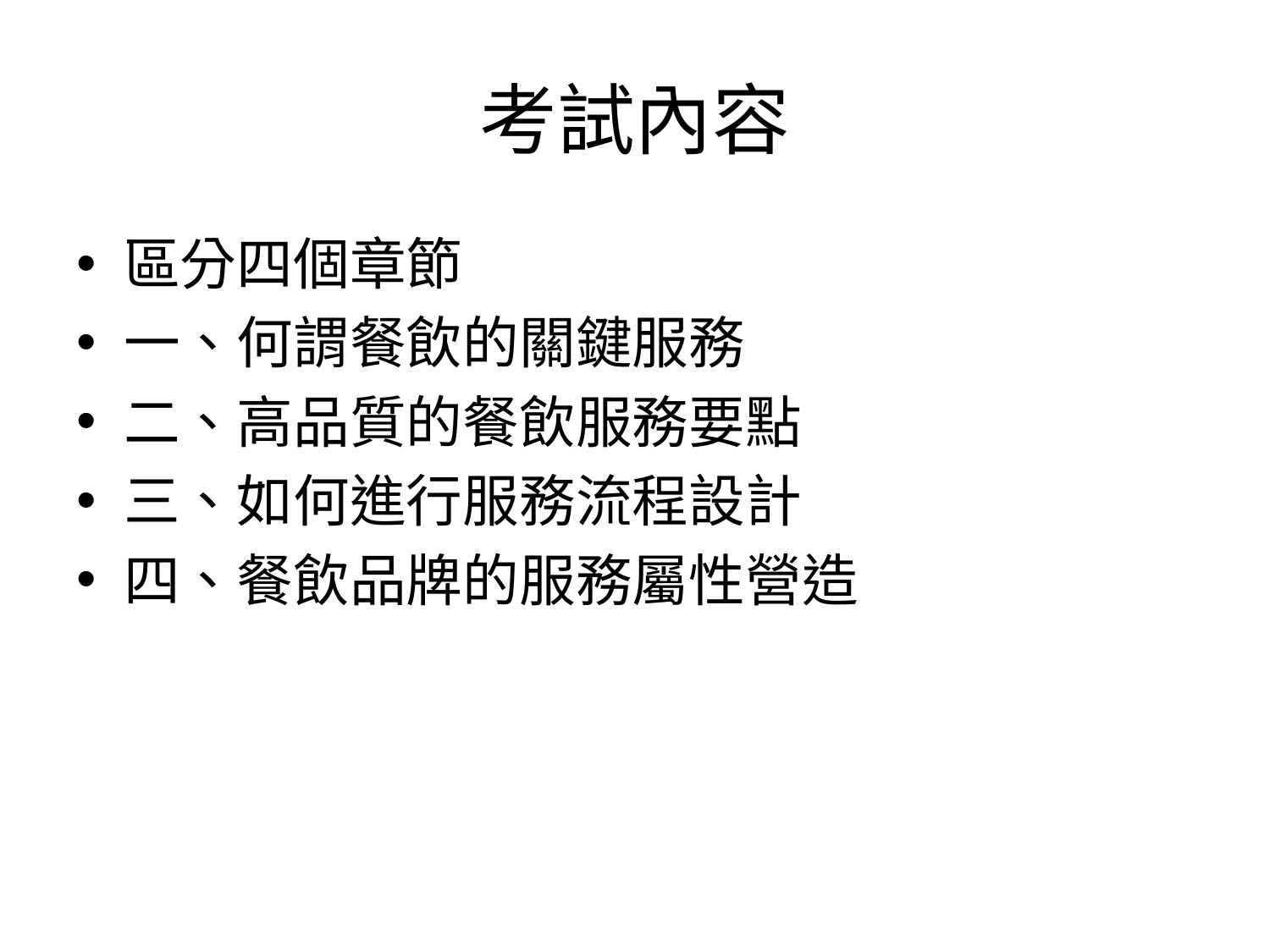

# 考試內容
區分四個章節
一、何謂餐飲的關鍵服務
二、高品質的餐飲服務要點
三、如何進行服務流程設計
四、餐飲品牌的服務屬性營造